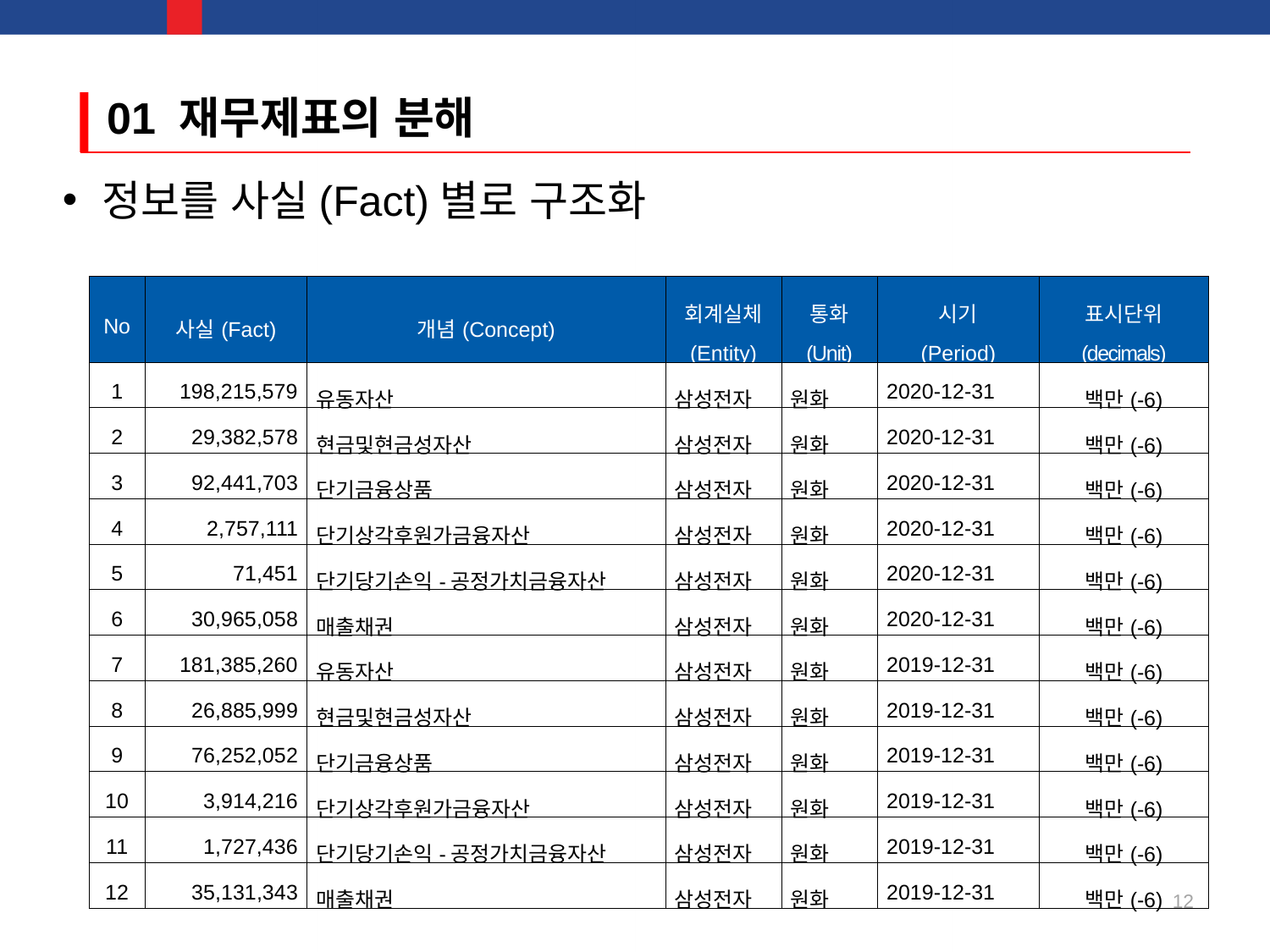

# 01 재무제표의 분해
정보를 사실(Fact)별로 구조화
| No | 사실(Fact) | 개념(Concept) | 회계실체 (Entity) | 통화 (Unit) | 시기 (Period) | 표시단위 (decimals) |
| --- | --- | --- | --- | --- | --- | --- |
| 1 | 198,215,579 | 유동자산 | 삼성전자 | 원화 | 2020-12-31 | 백만(-6) |
| 2 | 29,382,578 | 현금및현금성자산 | 삼성전자 | 원화 | 2020-12-31 | 백만(-6) |
| 3 | 92,441,703 | 단기금융상품 | 삼성전자 | 원화 | 2020-12-31 | 백만(-6) |
| 4 | 2,757,111 | 단기상각후원가금융자산 | 삼성전자 | 원화 | 2020-12-31 | 백만(-6) |
| 5 | 71,451 | 단기당기손익-공정가치금융자산 | 삼성전자 | 원화 | 2020-12-31 | 백만(-6) |
| 6 | 30,965,058 | 매출채권 | 삼성전자 | 원화 | 2020-12-31 | 백만(-6) |
| 7 | 181,385,260 | 유동자산 | 삼성전자 | 원화 | 2019-12-31 | 백만(-6) |
| 8 | 26,885,999 | 현금및현금성자산 | 삼성전자 | 원화 | 2019-12-31 | 백만(-6) |
| 9 | 76,252,052 | 단기금융상품 | 삼성전자 | 원화 | 2019-12-31 | 백만(-6) |
| 10 | 3,914,216 | 단기상각후원가금융자산 | 삼성전자 | 원화 | 2019-12-31 | 백만(-6) |
| 11 | 1,727,436 | 단기당기손익-공정가치금융자산 | 삼성전자 | 원화 | 2019-12-31 | 백만(-6) |
| 12 | 35,131,343 | 매출채권 | 삼성전자 | 원화 | 2019-12-31 | 백만(-6) |
12